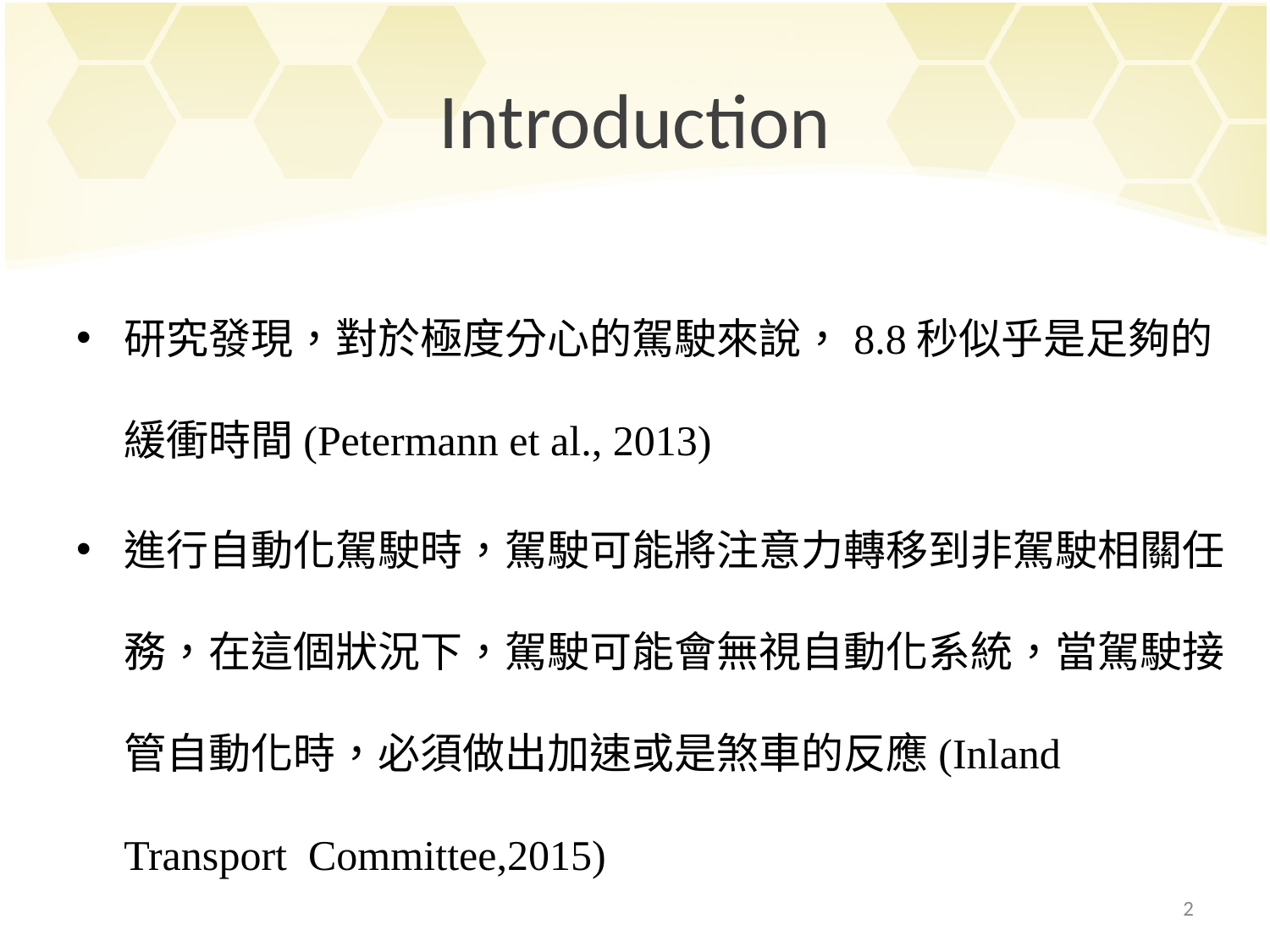

# Introduction
研究發現，對於極度分心的駕駛來說，8.8秒似乎是足夠的緩衝時間(Petermann et al., 2013)
進行自動化駕駛時，駕駛可能將注意力轉移到非駕駛相關任務，在這個狀況下，駕駛可能會無視自動化系統，當駕駛接管自動化時，必須做出加速或是煞車的反應(Inland Transport  Committee,2015)

2